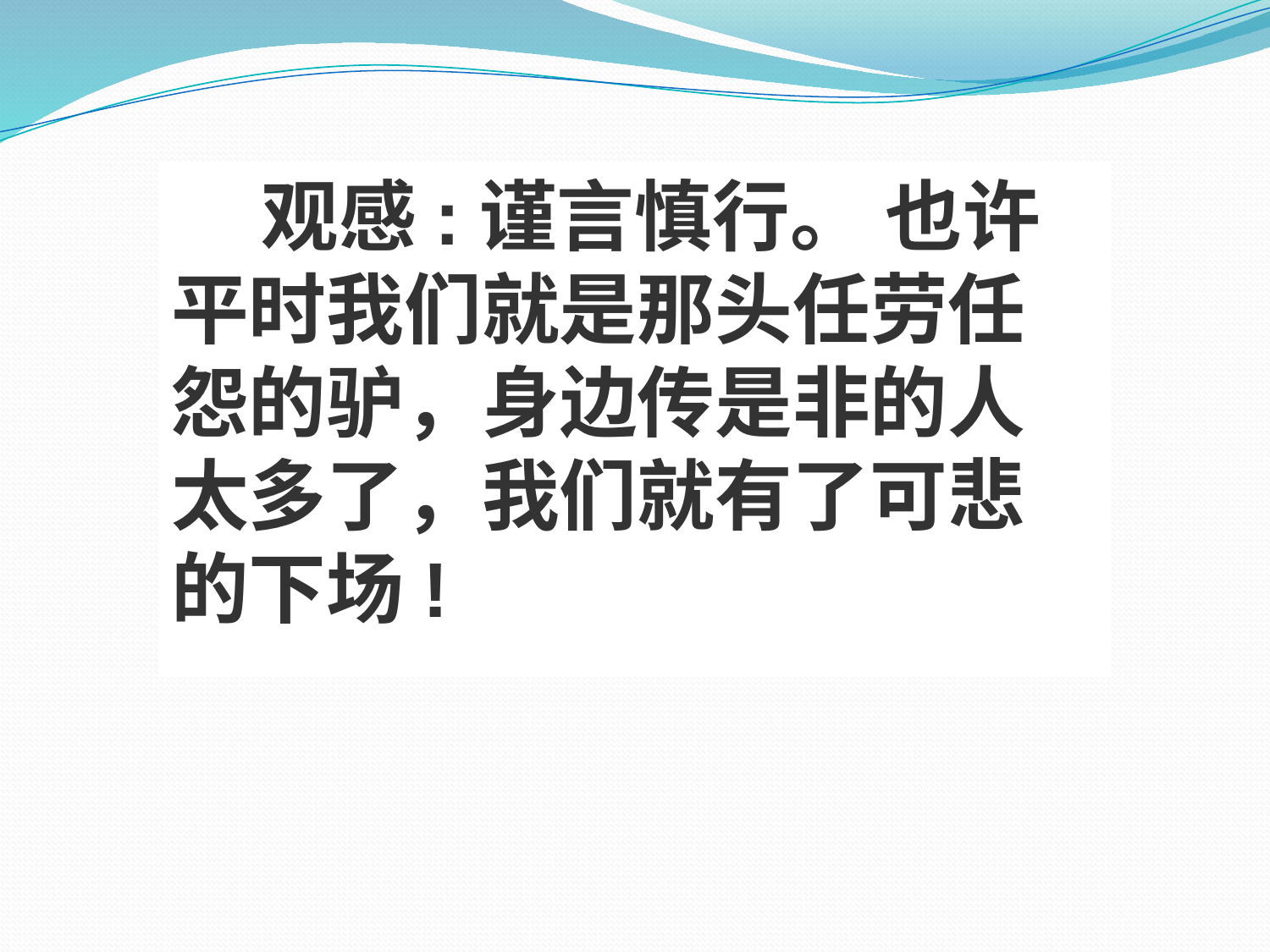

观感:谨言慎行。 也许平时我们就是那头任劳任怨的驴，身边传是非的人太多了，我们就有了可悲的下场!